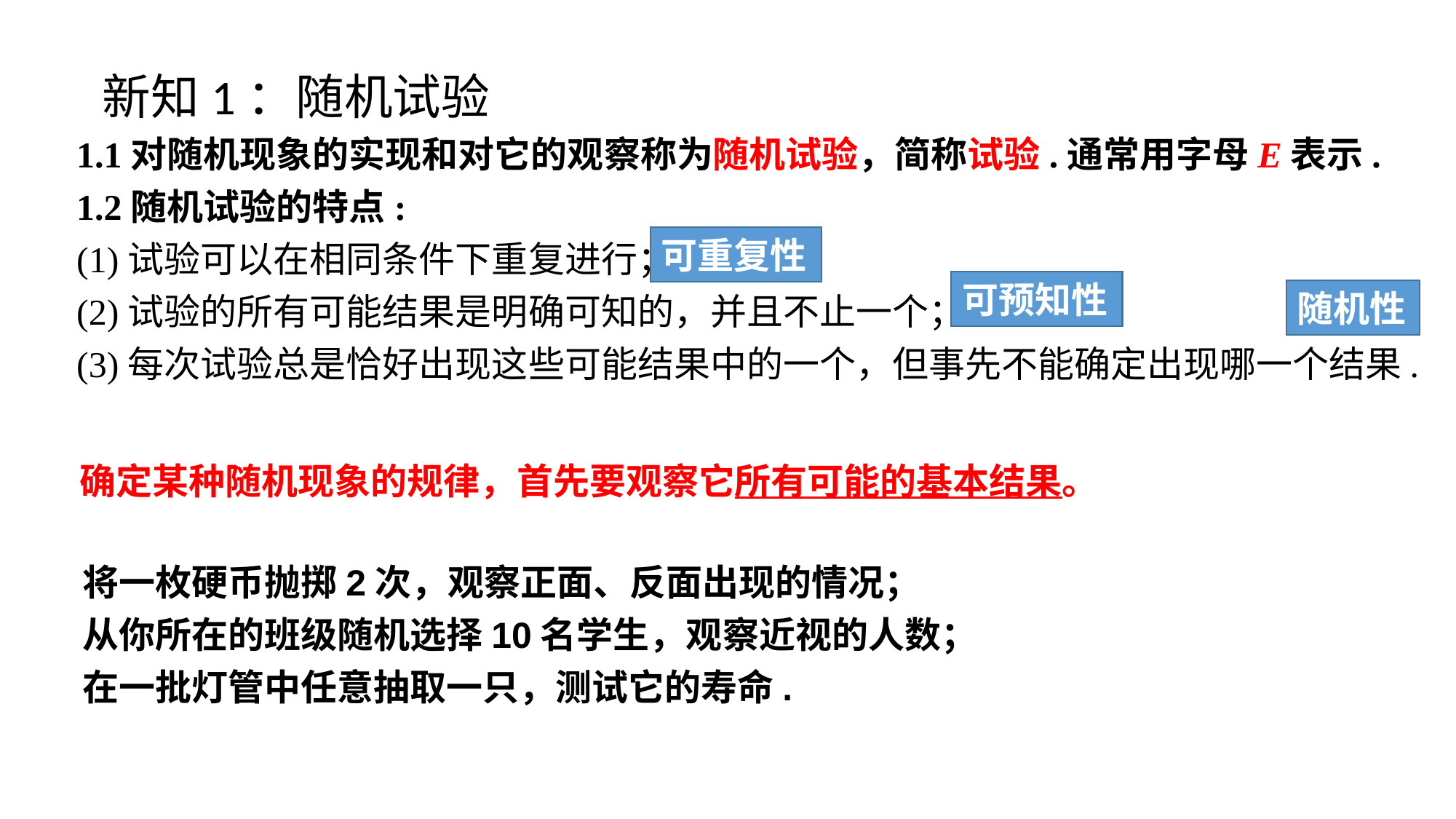

# 新知1：随机试验
1.1对随机现象的实现和对它的观察称为随机试验，简称试验.通常用字母E表示.
1.2随机试验的特点:
(1)试验可以在相同条件下重复进行；
(2)试验的所有可能结果是明确可知的，并且不止一个；
(3)每次试验总是恰好出现这些可能结果中的一个，但事先不能确定出现哪一个结果.
可重复性
可预知性
随机性
确定某种随机现象的规律，首先要观察它所有可能的基本结果。
将一枚硬币抛掷2次，观察正面、反面出现的情况；
从你所在的班级随机选择10名学生，观察近视的人数；
在一批灯管中任意抽取一只，测试它的寿命.